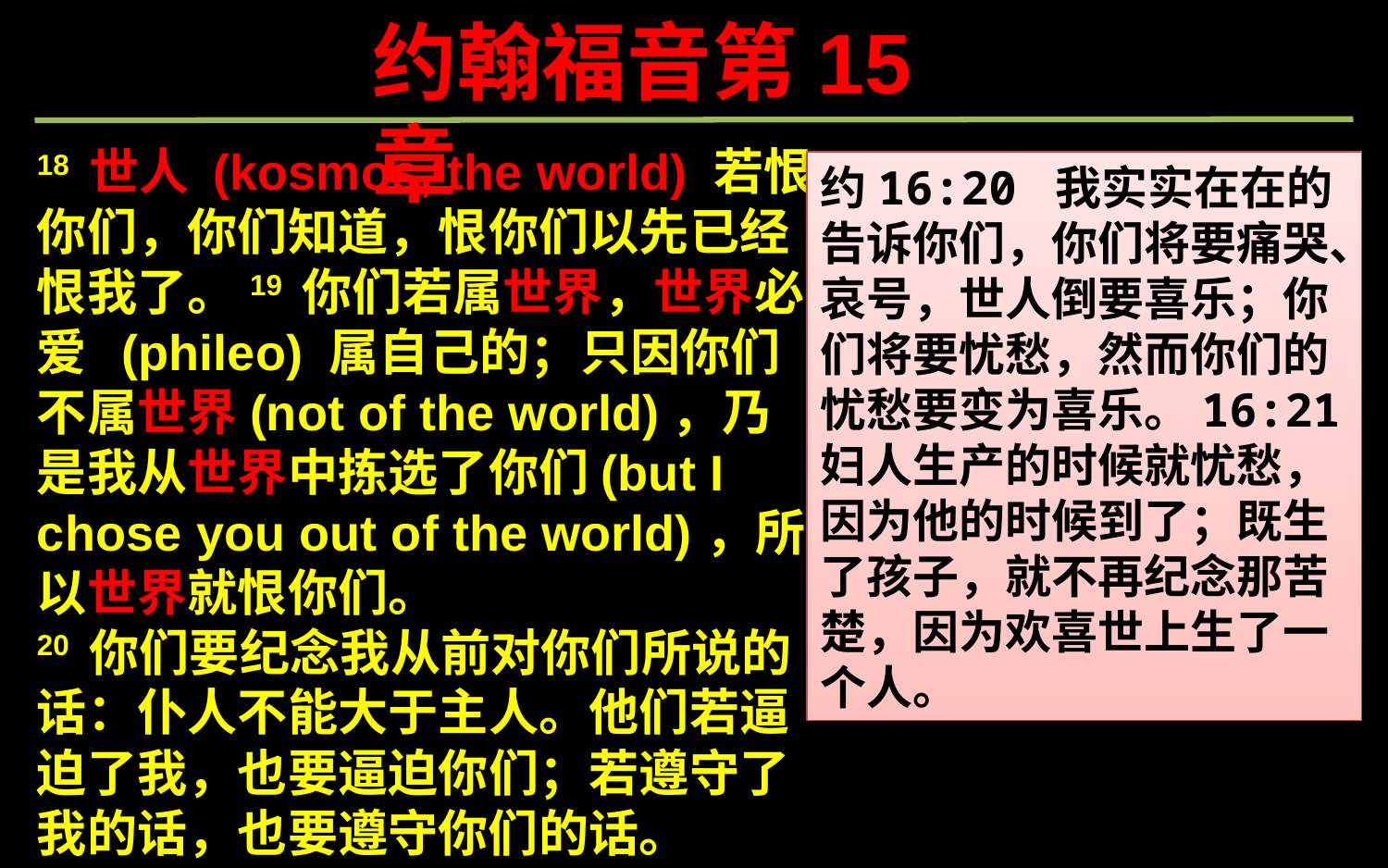

约翰福音第15章
18 世人 (kosmos, the world) 若恨你们，你们知道，恨你们以先已经恨我了。19 你们若属世界，世界必爱  (phileo) 属自己的；只因你们不属世界(not of the world)，乃是我从世界中拣选了你们(but I chose you out of the world)，所以世界就恨你们。
20 你们要纪念我从前对你们所说的话：仆人不能大于主人。他们若逼迫了我，也要逼迫你们；若遵守了我的话，也要遵守你们的话。
约16:20 我实实在在的告诉你们，你们将要痛哭、哀号，世人倒要喜乐；你们将要忧愁，然而你们的忧愁要变为喜乐。16:21 妇人生产的时候就忧愁，因为他的时候到了；既生了孩子，就不再纪念那苦楚，因为欢喜世上生了一个人。